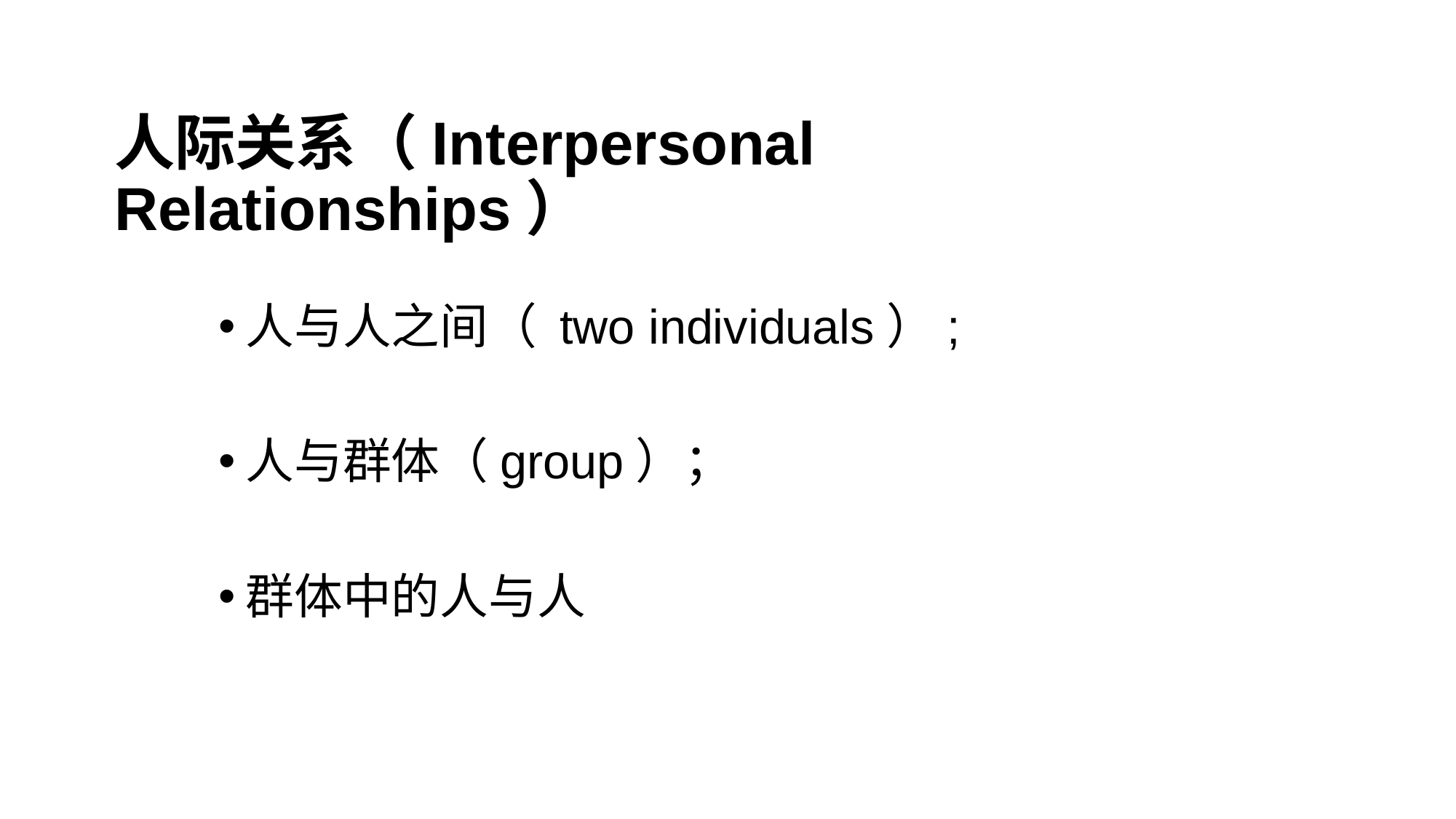

人际关系（Interpersonal Relationships）

人与人之间（ two individuals）;

人与群体（group）；

群体中的人与人